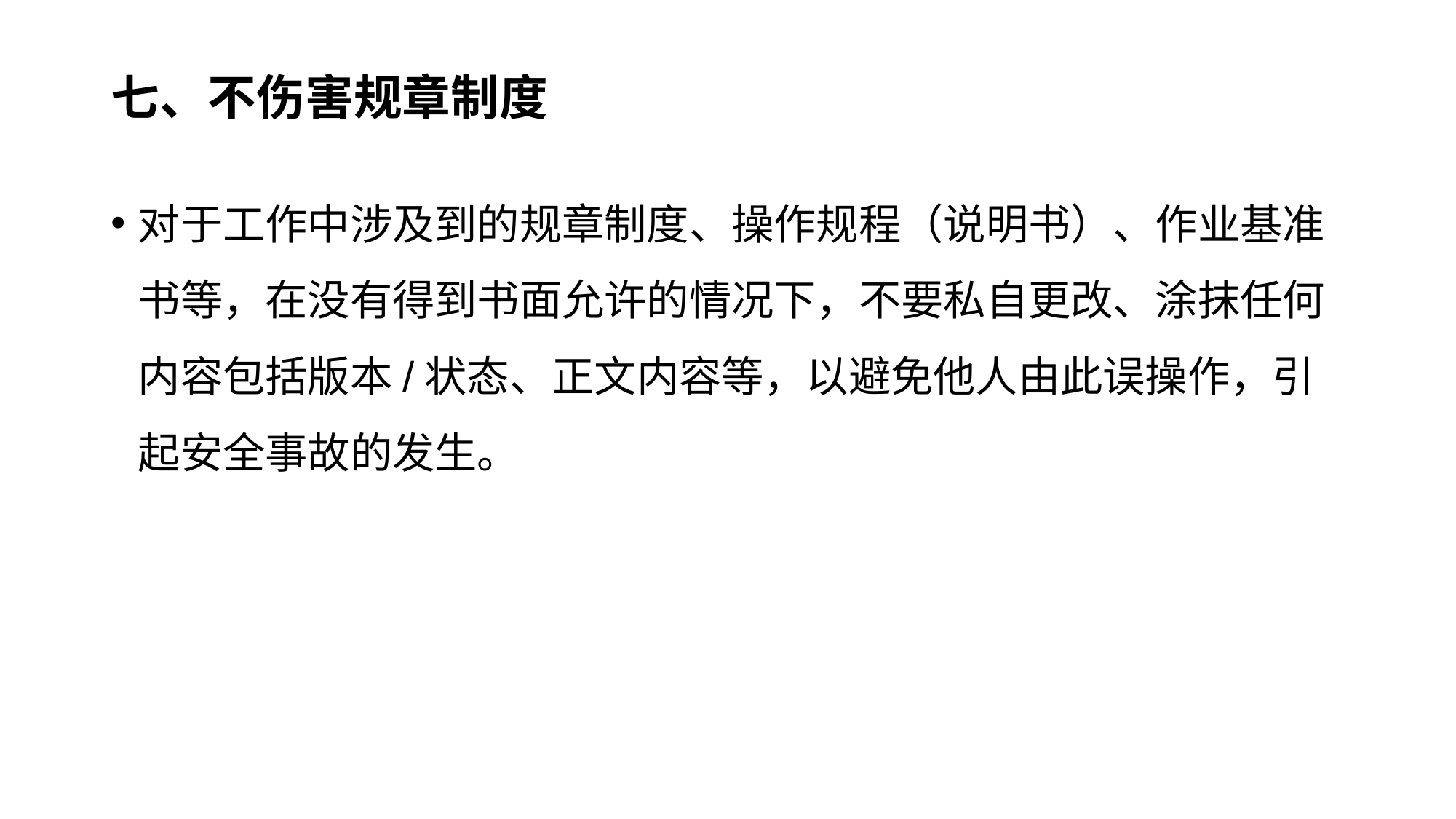

# 七、不伤害规章制度
对于工作中涉及到的规章制度、操作规程（说明书）、作业基准书等，在没有得到书面允许的情况下，不要私自更改、涂抹任何内容包括版本/状态、正文内容等，以避免他人由此误操作，引起安全事故的发生。